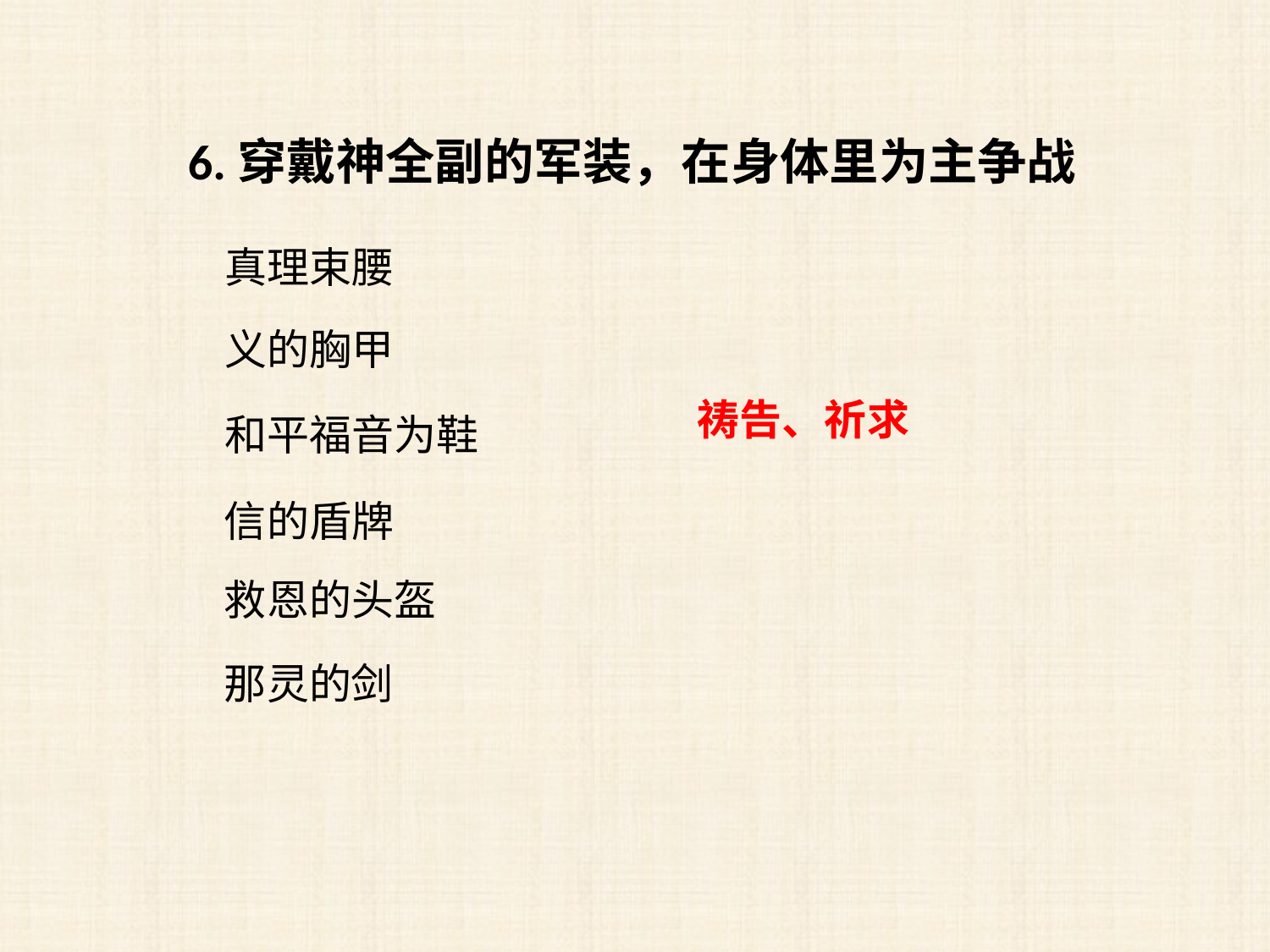

6.穿戴神全副的军装，在身体里为主争战
真理束腰
义的胸甲
祷告、祈求
和平福音为鞋
信的盾牌
救恩的头盔
那灵的剑